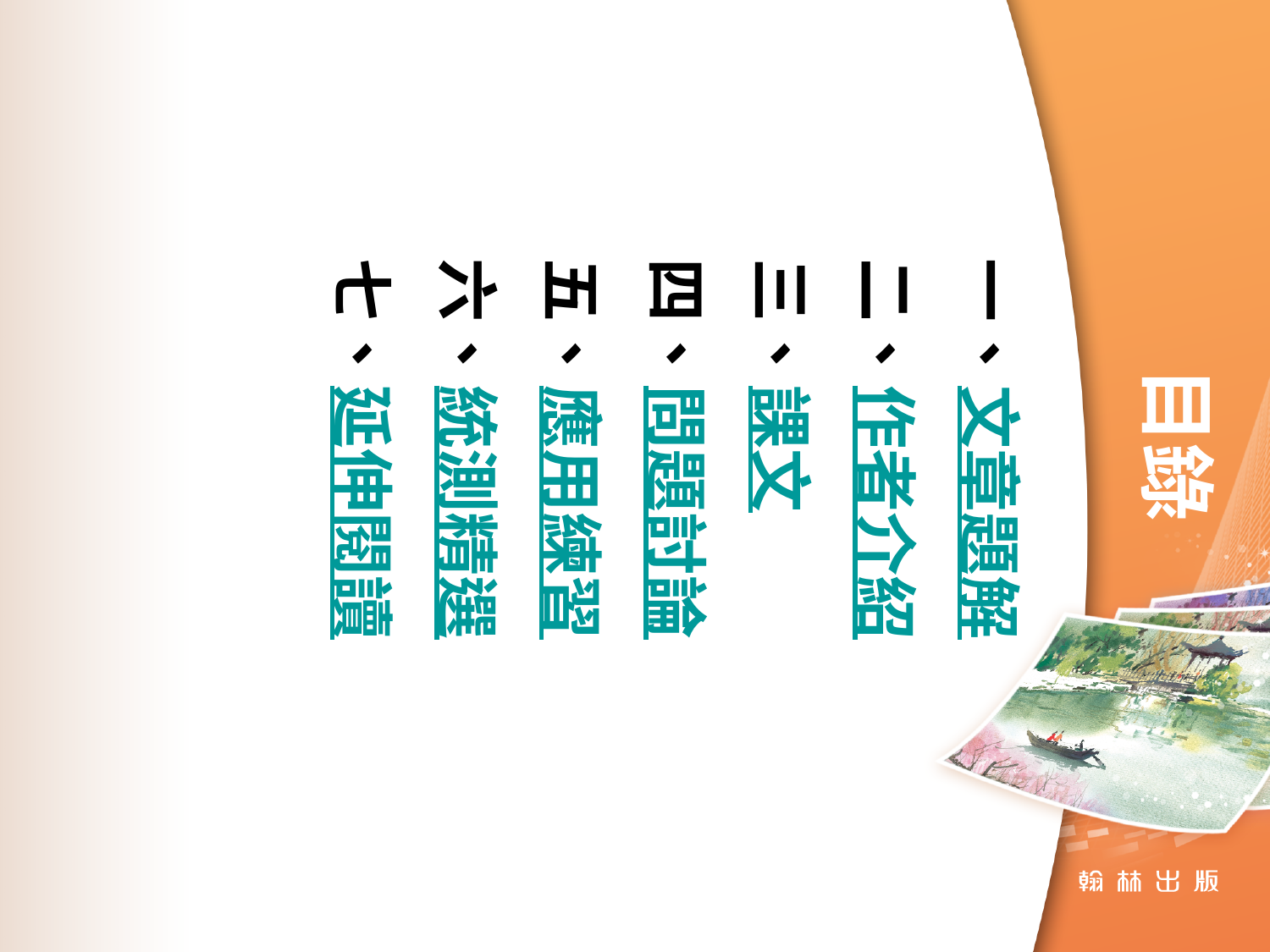

目錄
一、文章題解
二、作者介紹
三、課文
四、問題討論
五、應用練習
六、統測精選
七、延伸閱讀